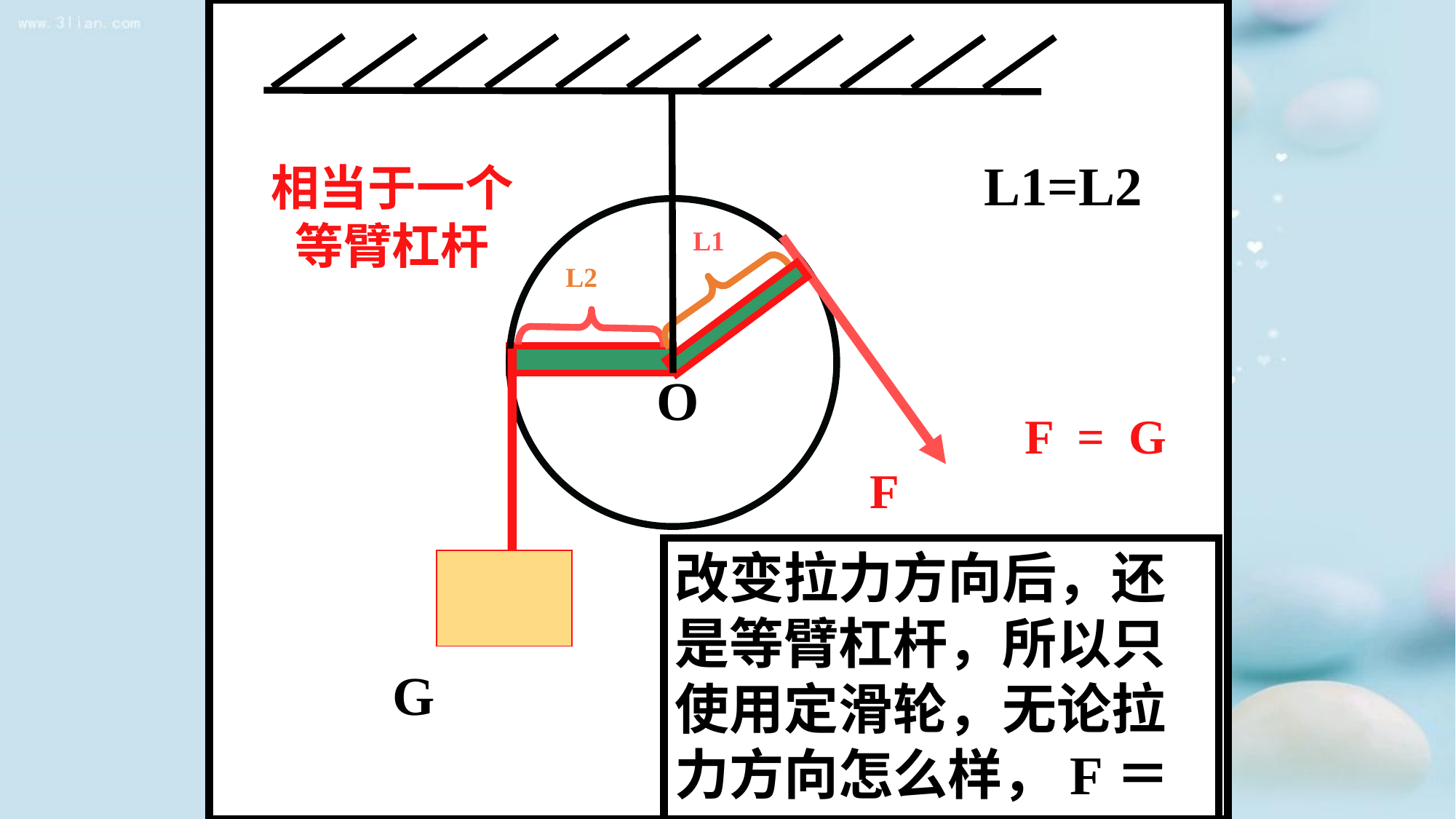

L1=L2
相当于一个等臂杠杆

L1

L2

O
F  =  G
F
改变拉力方向后，还是等臂杠杆，所以只使用定滑轮，无论拉力方向怎么样，F＝G

G